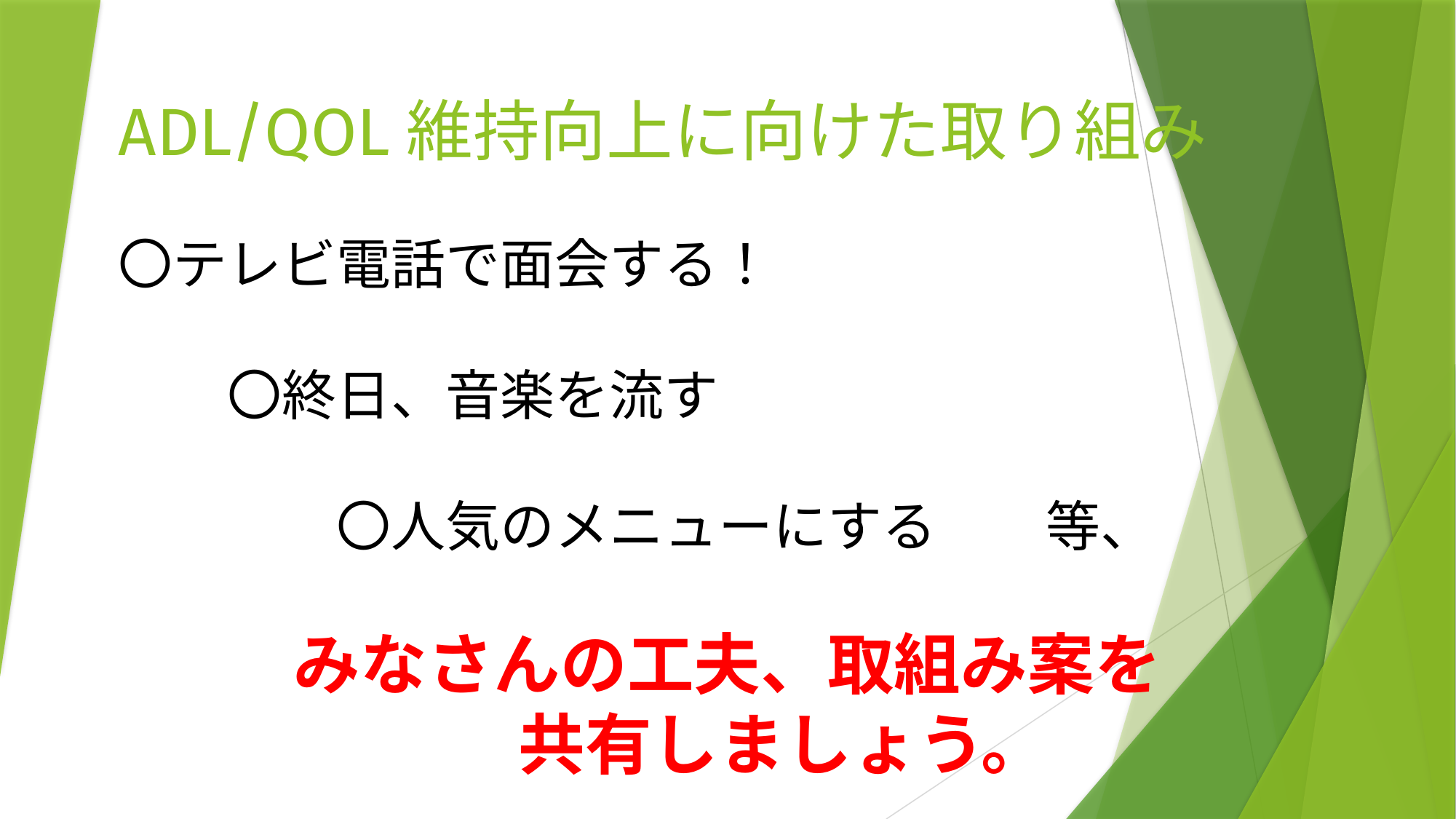

# ADL/QOL維持向上に向けた取り組み
〇テレビ電話で面会する！

　　〇終日、音楽を流す

　　　　〇人気のメニューにする　　等、

　　　みなさんの工夫、取組み案を
　　　　　　共有しましょう。